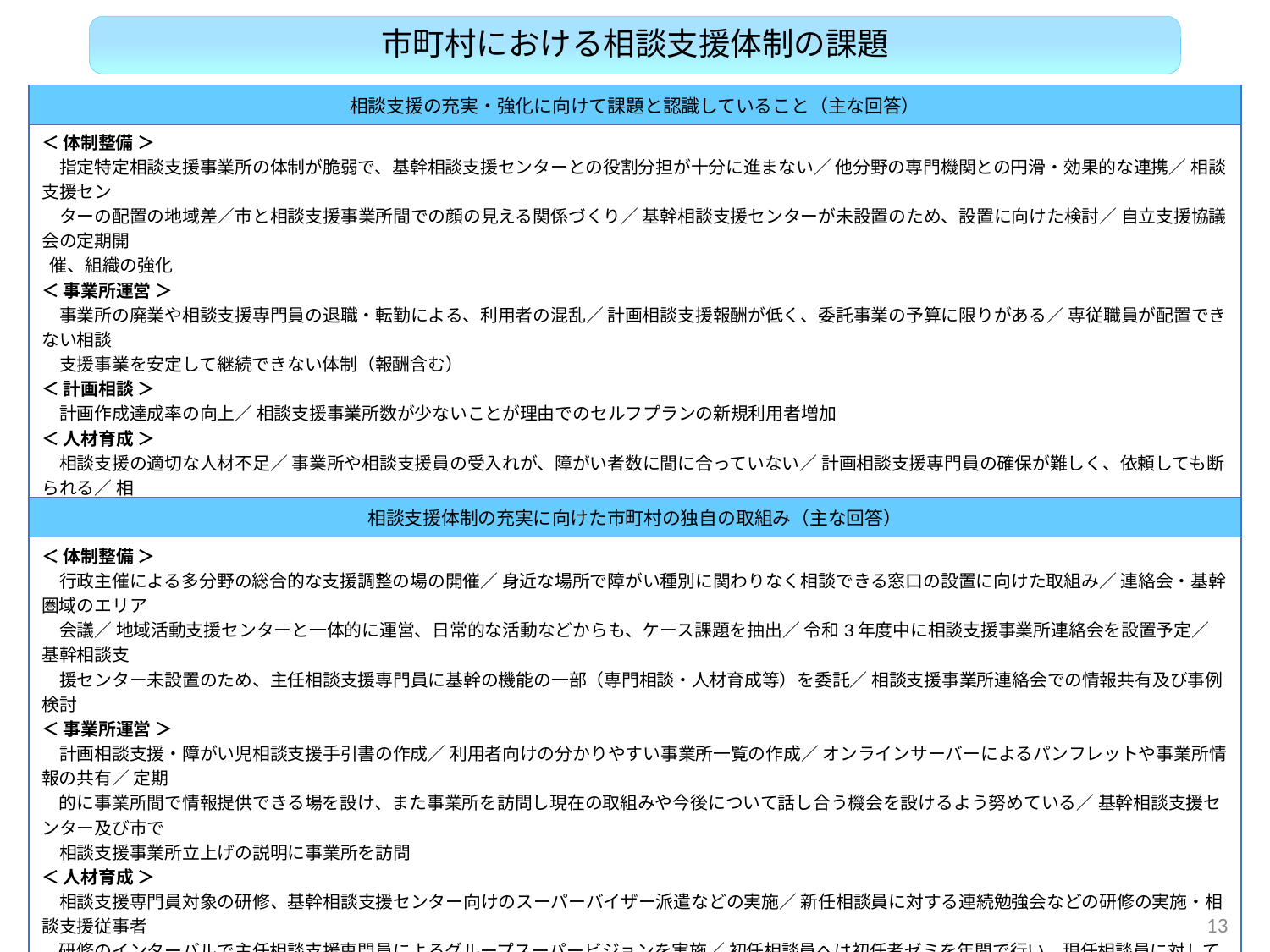

市町村における相談支援体制の課題
| 相談支援の充実・強化に向けて課題と認識していること（主な回答） |
| --- |
| ＜ 体制整備 ＞ 　指定特定相談支援事業所の体制が脆弱で、基幹相談支援センターとの役割分担が十分に進まない／ 他分野の専門機関との円滑・効果的な連携／ 相談支援セン　 　ターの配置の地域差／市と相談支援事業所間での顔の見える関係づくり／ 基幹相談支援センターが未設置のため、設置に向けた検討／ 自立支援協議会の定期開 催、組織の強化 ＜ 事業所運営 ＞ 　事業所の廃業や相談支援専門員の退職・転勤による、利用者の混乱／ 計画相談支援報酬が低く、委託事業の予算に限りがある／ 専従職員が配置できない相談 　支援事業を安定して継続できない体制（報酬含む） ＜ 計画相談 ＞ 　計画作成達成率の向上／ 相談支援事業所数が少ないことが理由でのセルフプランの新規利用者増加 ＜ 人材育成 ＞ 　相談支援の適切な人材不足／ 事業所や相談支援員の受入れが、障がい者数に間に合っていない／ 計画相談支援専門員の確保が難しく、依頼しても断られる／ 相 　談支援専門員のスキルによる差／ 緊急時や多岐に渡る個々の課題に対しての相談支援専門員の経験不足／ 基幹相談支援センター職員の経験年数が浅いことによる 　ケース対応の弱体化／ 主任相談支援専門員の配置が進んでおらず、市として主任相談支援専門員の役割の明確化が急務 ＜ その他 ＞ 　市民への相談支援事業の周知・浸透及び支援を必要とする人の把握と支援の利用促進 |
| 相談支援体制の充実に向けた市町村の独自の取組み（主な回答） |
| --- |
| ＜ 体制整備 ＞ 　行政主催による多分野の総合的な支援調整の場の開催／ 身近な場所で障がい種別に関わりなく相談できる窓口の設置に向けた取組み／ 連絡会・基幹圏域のエリア 　会議／ 地域活動支援センターと一体的に運営、日常的な活動などからも、ケース課題を抽出／ 令和3年度中に相談支援事業所連絡会を設置予定／ 基幹相談支 　援センター未設置のため、主任相談支援専門員に基幹の機能の一部（専門相談・人材育成等）を委託／ 相談支援事業所連絡会での情報共有及び事例検討 ＜ 事業所運営 ＞ 　計画相談支援・障がい児相談支援手引書の作成／ 利用者向けの分かりやすい事業所一覧の作成／ オンラインサーバーによるパンフレットや事業所情報の共有／ 定期 　的に事業所間で情報提供できる場を設け、また事業所を訪問し現在の取組みや今後について話し合う機会を設けるよう努めている／ 基幹相談支援センター及び市で 　相談支援事業所立上げの説明に事業所を訪問 ＜ 人材育成 ＞ 　相談支援専門員対象の研修、基幹相談支援センター向けのスーパーバイザー派遣などの実施／ 新任相談員に対する連続勉強会などの研修の実施・相談支援従事者 　研修のインターバルで主任相談支援専門員によるグループスーパービジョンを実施／ 初任相談員へは初任者ゼミを年間で行い、現任相談員に対しては基幹相談支援 　センターより訪問調査を1回程度実施／ 相談支援部会や研修・啓発ＰＴ等の中で研修を実施し、スキルアップを図る／ 自立支援協議会におけるネットワーク会議の 　実施、研修の実施 ＜ その他 ＞ 　新規事業所の開設及び既存事業所においての相談支援専門員の確保により、セルフプラン対象者を新規で担当した場合に、運営補助を実施／ 市独自事業である相 　談支援事業所開設補助、相談支援初任者研修費補助制度を実施 |
13